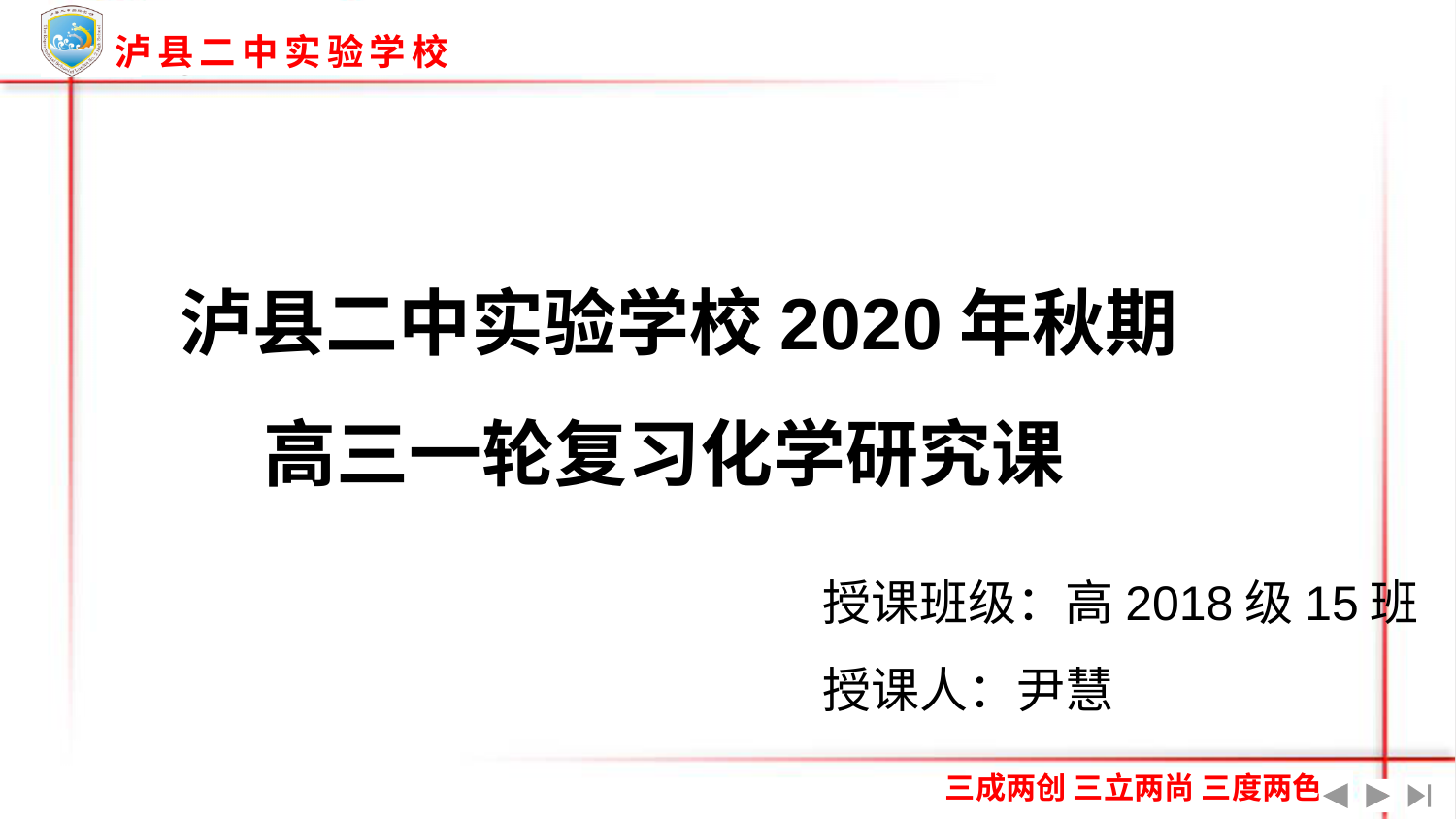

泸县二中实验学校2020年秋期
    高三一轮复习化学研究课
授课班级：高2018级15班
授课人：尹慧